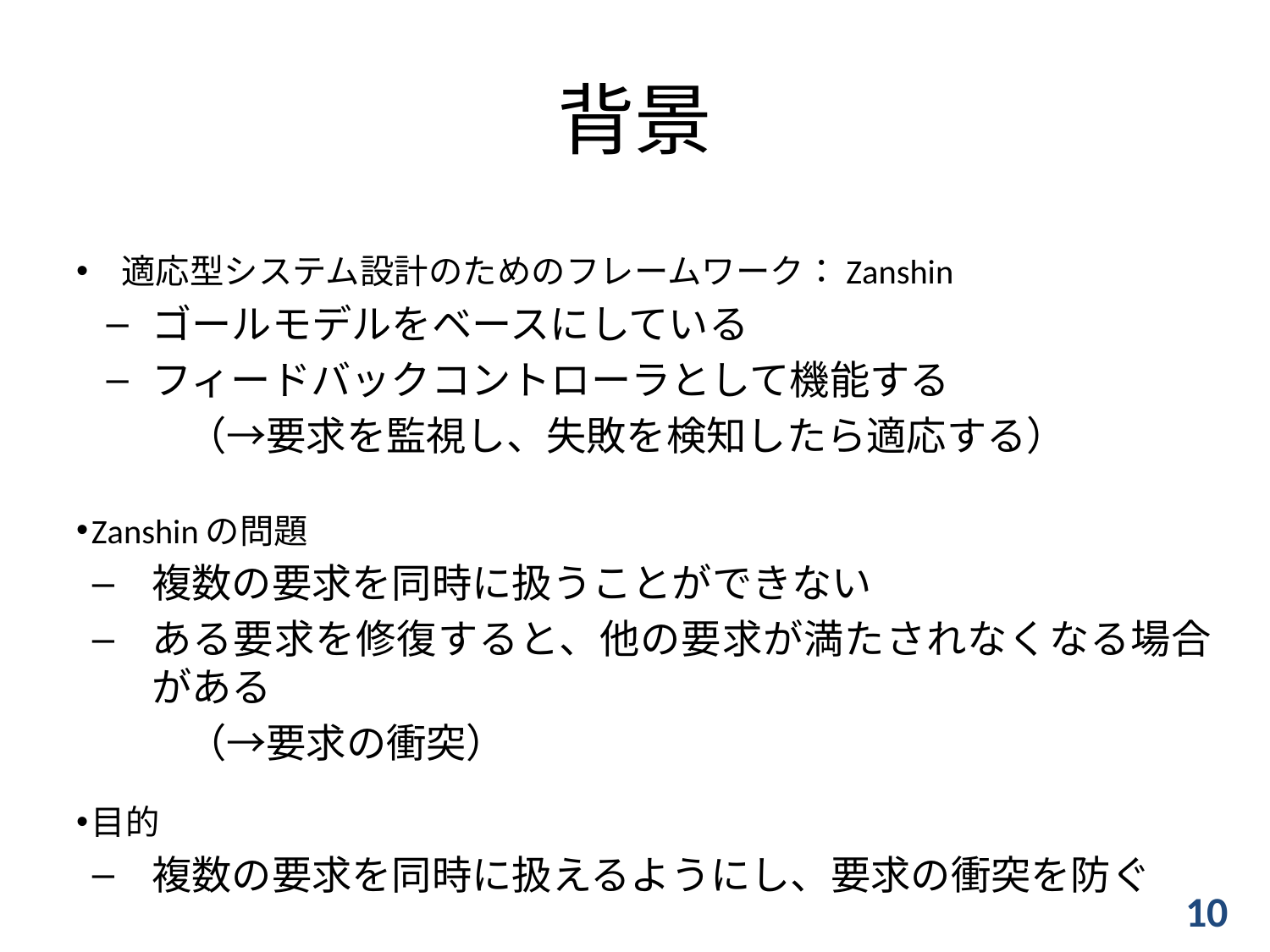

# 背景
適応型システム設計のためのフレームワーク：Zanshin
ゴールモデルをベースにしている
フィードバックコントローラとして機能する
　　（→要求を監視し、失敗を検知したら適応する）

Zanshinの問題
複数の要求を同時に扱うことができない
ある要求を修復すると、他の要求が満たされなくなる場合がある
　　（→要求の衝突）

目的
複数の要求を同時に扱えるようにし、要求の衝突を防ぐ
10